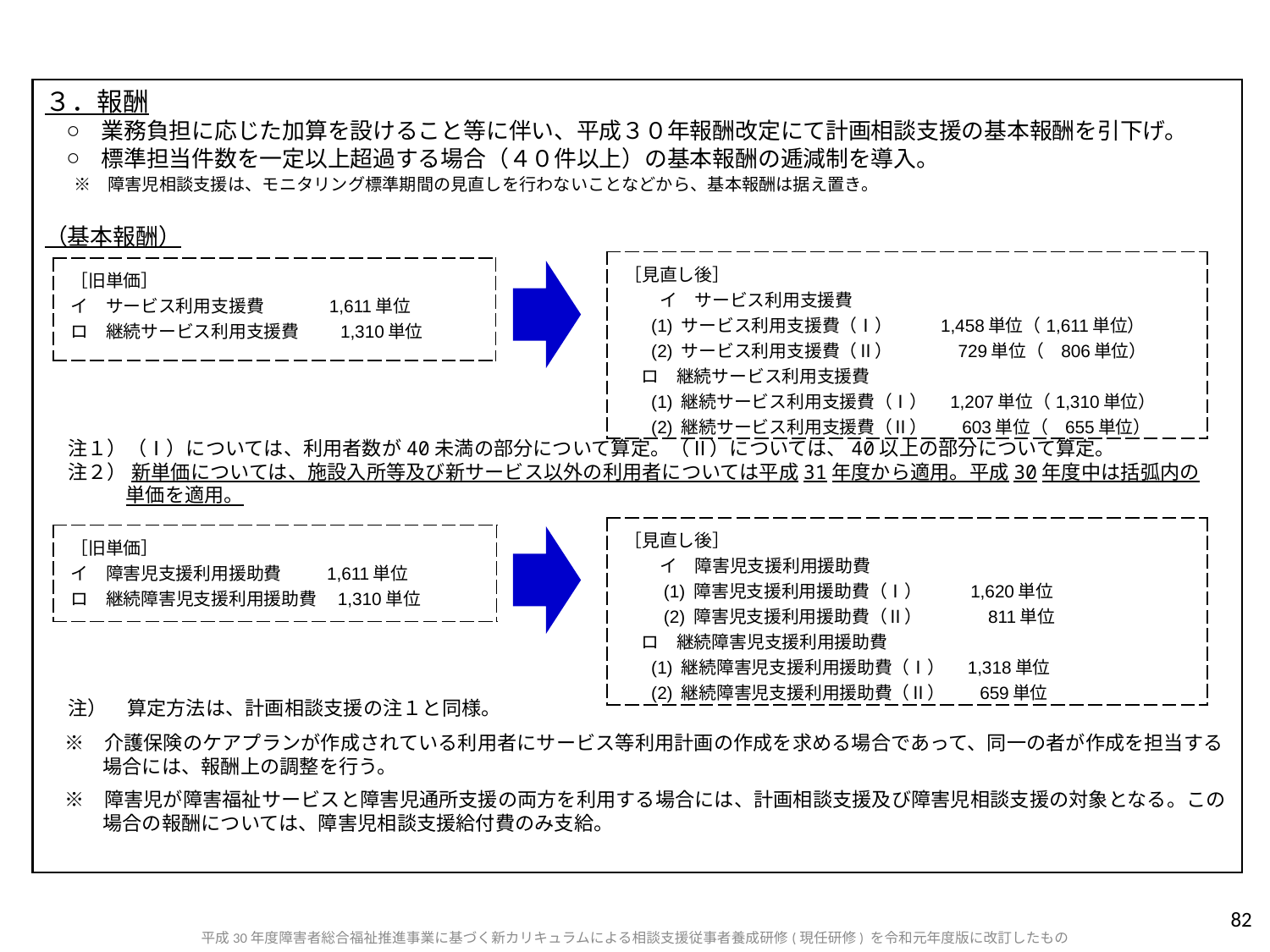

３．報酬
 業務負担に応じた加算を設けること等に伴い、平成３０年報酬改定にて計画相談支援の基本報酬を引下げ。
 標準担当件数を一定以上超過する場合（４０件以上）の基本報酬の逓減制を導入。
　  ※　障害児相談支援は、モニタリング標準期間の見直しを行わないことなどから、基本報酬は据え置き。

（基本報酬）

　※　介護保険のケアプランが作成されている利用者にサービス等利用計画の作成を求める場合であって、同一の者が作成を担当する場合には、報酬上の調整を行う。
　※　障害児が障害福祉サービスと障害児通所支援の両方を利用する場合には、計画相談支援及び障害児相談支援の対象となる。この場合の報酬については、障害児相談支援給付費のみ支給。

| ［見直し後］ 　　イ　サービス利用支援費 (1) サービス利用支援費（Ⅰ）　　 1,458単位（1,611単位） (2) サービス利用支援費（Ⅱ）　　　 729単位（ 806単位） ロ　継続サービス利用支援費　　　　　　 　　 　　 (1) 継続サービス利用支援費（Ⅰ）　1,207単位（1,310単位） (2) 継続サービス利用支援費（Ⅱ）　 603単位（ 655単位） |
| --- |
| ［旧単価］ イ　サービス利用支援費 1,611単位 ロ　継続サービス利用支援費 1,310単位 |
| --- |

注１）（Ⅰ）については、利用者数が40未満の部分について算定。（Ⅱ）については、40以上の部分について算定。
注２） 新単価については、施設入所等及び新サービス以外の利用者については平成31年度から適用。平成30年度中は括弧内の単価を適用。
| ［見直し後］ 　　イ　障害児支援利用援助費 (1) 障害児支援利用援助費（Ⅰ）　　 1,620単位 (2) 障害児支援利用援助費（Ⅱ）　　　 811単位 ロ　継続障害児支援利用援助費　　　　　　 　　 　　 (1) 継続障害児支援利用援助費（Ⅰ）　1,318単位 (2) 継続障害児支援利用援助費（Ⅱ）　 659単位 |
| --- |
| ［旧単価］ イ　障害児支援利用援助費 1,611単位 ロ　継続障害児支援利用援助費 1,310単位 |
| --- |

注）　算定方法は、計画相談支援の注１と同様。
82
平成30年度障害者総合福祉推進事業に基づく新カリキュラムによる相談支援従事者養成研修(現任研修) を令和元年度版に改訂したもの